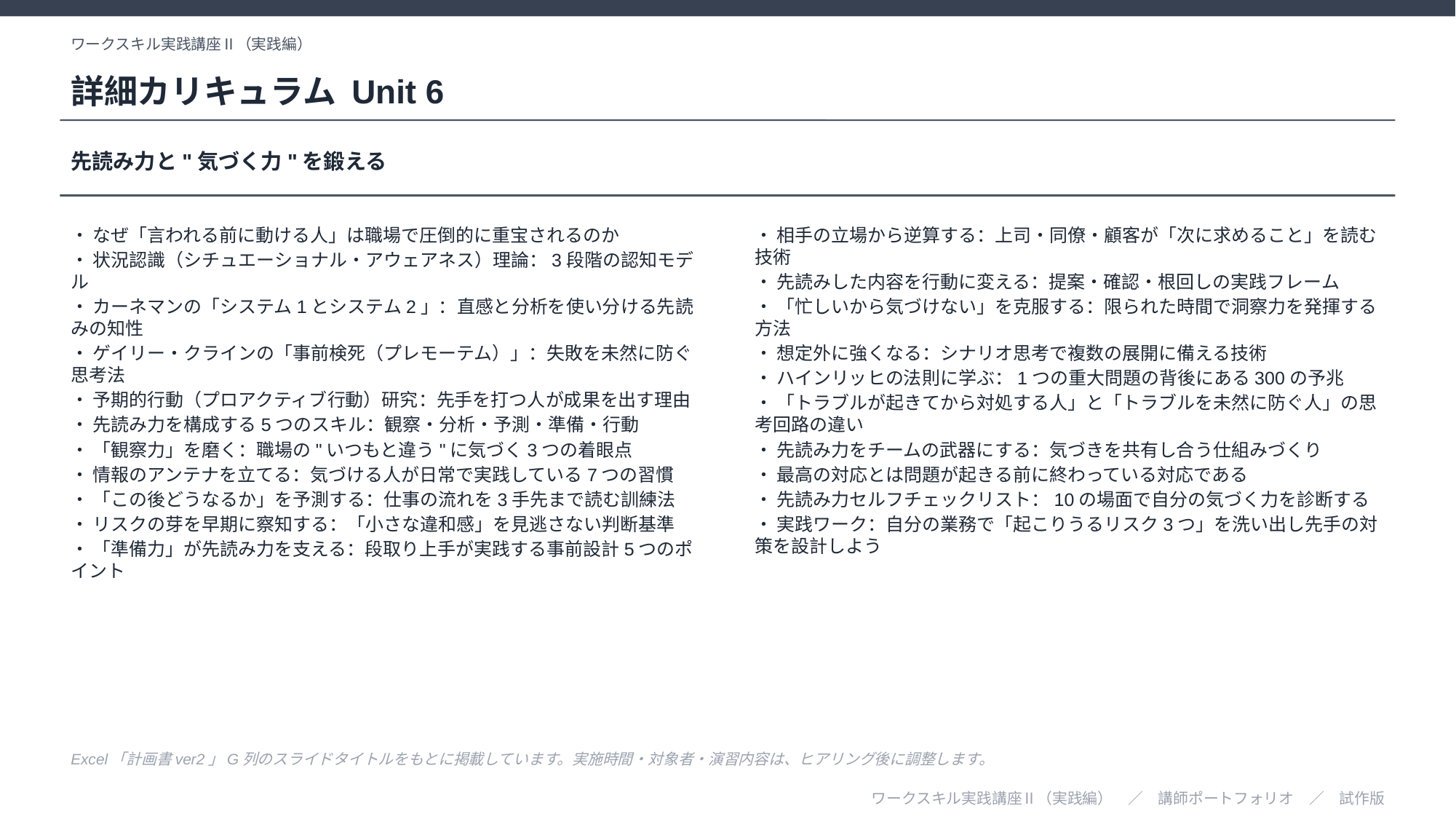

ワークスキル実践講座Ⅱ（実践編）
詳細カリキュラム Unit 6

先読み力と"気づく力"を鍛える

・ なぜ「言われる前に動ける人」は職場で圧倒的に重宝されるのか
・ 状況認識（シチュエーショナル・アウェアネス）理論：3段階の認知モデル
・ カーネマンの「システム1とシステム2」：直感と分析を使い分ける先読みの知性
・ ゲイリー・クラインの「事前検死（プレモーテム）」：失敗を未然に防ぐ思考法
・ 予期的行動（プロアクティブ行動）研究：先手を打つ人が成果を出す理由
・ 先読み力を構成する5つのスキル：観察・分析・予測・準備・行動
・ 「観察力」を磨く：職場の"いつもと違う"に気づく3つの着眼点
・ 情報のアンテナを立てる：気づける人が日常で実践している7つの習慣
・ 「この後どうなるか」を予測する：仕事の流れを3手先まで読む訓練法
・ リスクの芽を早期に察知する：「小さな違和感」を見逃さない判断基準
・ 「準備力」が先読み力を支える：段取り上手が実践する事前設計5つのポイント
・ 相手の立場から逆算する：上司・同僚・顧客が「次に求めること」を読む技術
・ 先読みした内容を行動に変える：提案・確認・根回しの実践フレーム
・ 「忙しいから気づけない」を克服する：限られた時間で洞察力を発揮する方法
・ 想定外に強くなる：シナリオ思考で複数の展開に備える技術
・ ハインリッヒの法則に学ぶ：1つの重大問題の背後にある300の予兆
・ 「トラブルが起きてから対処する人」と「トラブルを未然に防ぐ人」の思考回路の違い
・ 先読み力をチームの武器にする：気づきを共有し合う仕組みづくり
・ 最高の対応とは問題が起きる前に終わっている対応である
・ 先読み力セルフチェックリスト：10の場面で自分の気づく力を診断する
・ 実践ワーク：自分の業務で「起こりうるリスク3つ」を洗い出し先手の対策を設計しよう
Excel「計画書ver2」G列のスライドタイトルをもとに掲載しています。実施時間・対象者・演習内容は、ヒアリング後に調整します。
ワークスキル実践講座Ⅱ（実践編）　／　講師ポートフォリオ　／　試作版